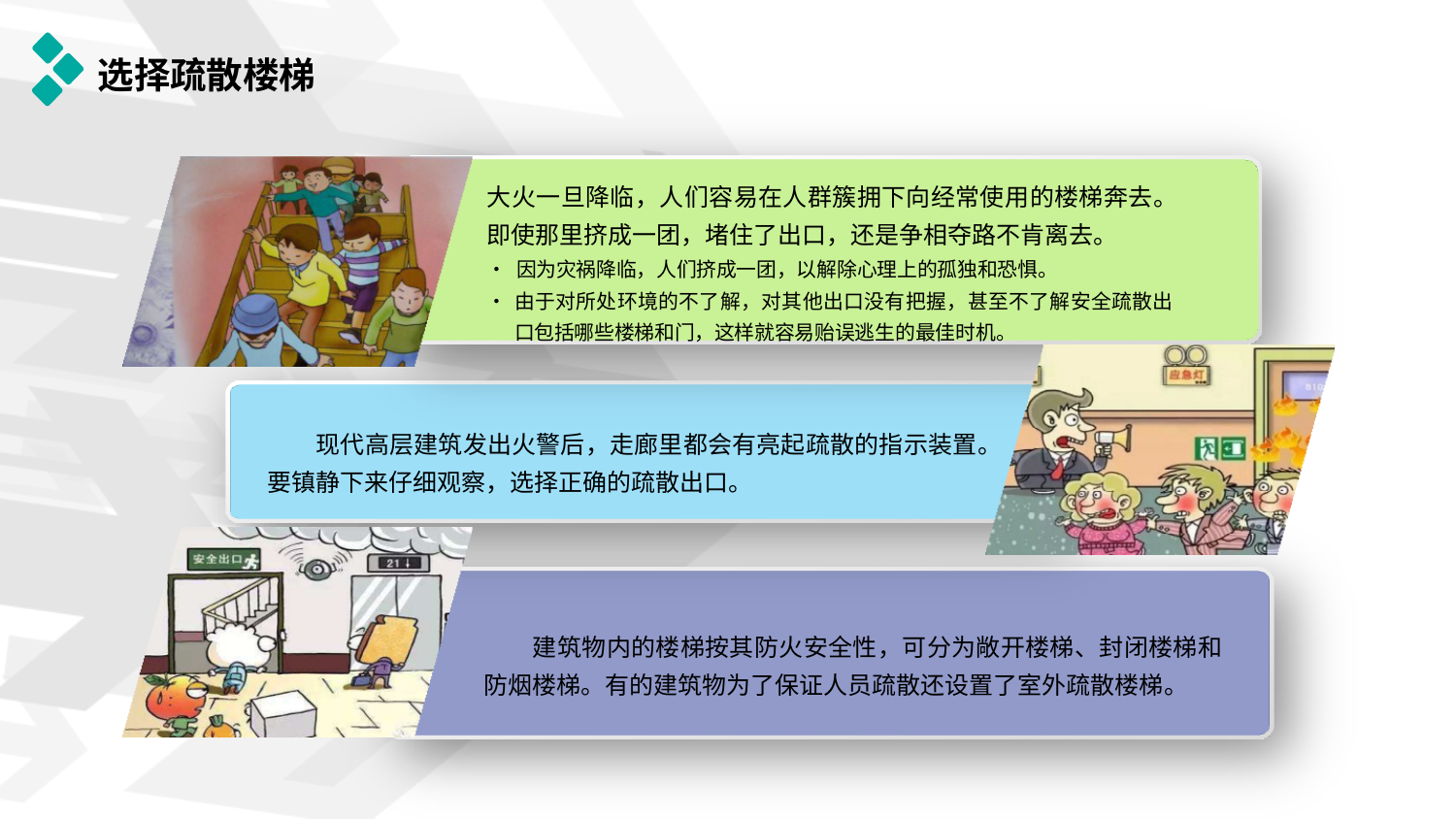

# 选择疏散楼梯

大火一旦降临，人们容易在人群簇拥下向经常使用的楼梯奔去。 即使那里挤成一团，堵住了出口，还是争相夺路不肯离去。
•	因为灾祸降临，人们挤成一团，以解除心理上的孤独和恐惧。
•	由于对所处环境的不了解，对其他出口没有把握，甚至不了解安全疏散出 口包括哪些楼梯和门，这样就容易贻误逃生的最佳时机。

现代高层建筑发出火警后，走廊里都会有亮起疏散的指示装置。 要镇静下来仔细观察，选择正确的疏散出口。

建筑物内的楼梯按其防火安全性，可分为敞开楼梯、封闭楼梯和 防烟楼梯。有的建筑物为了保证人员疏散还设置了室外疏散楼梯。